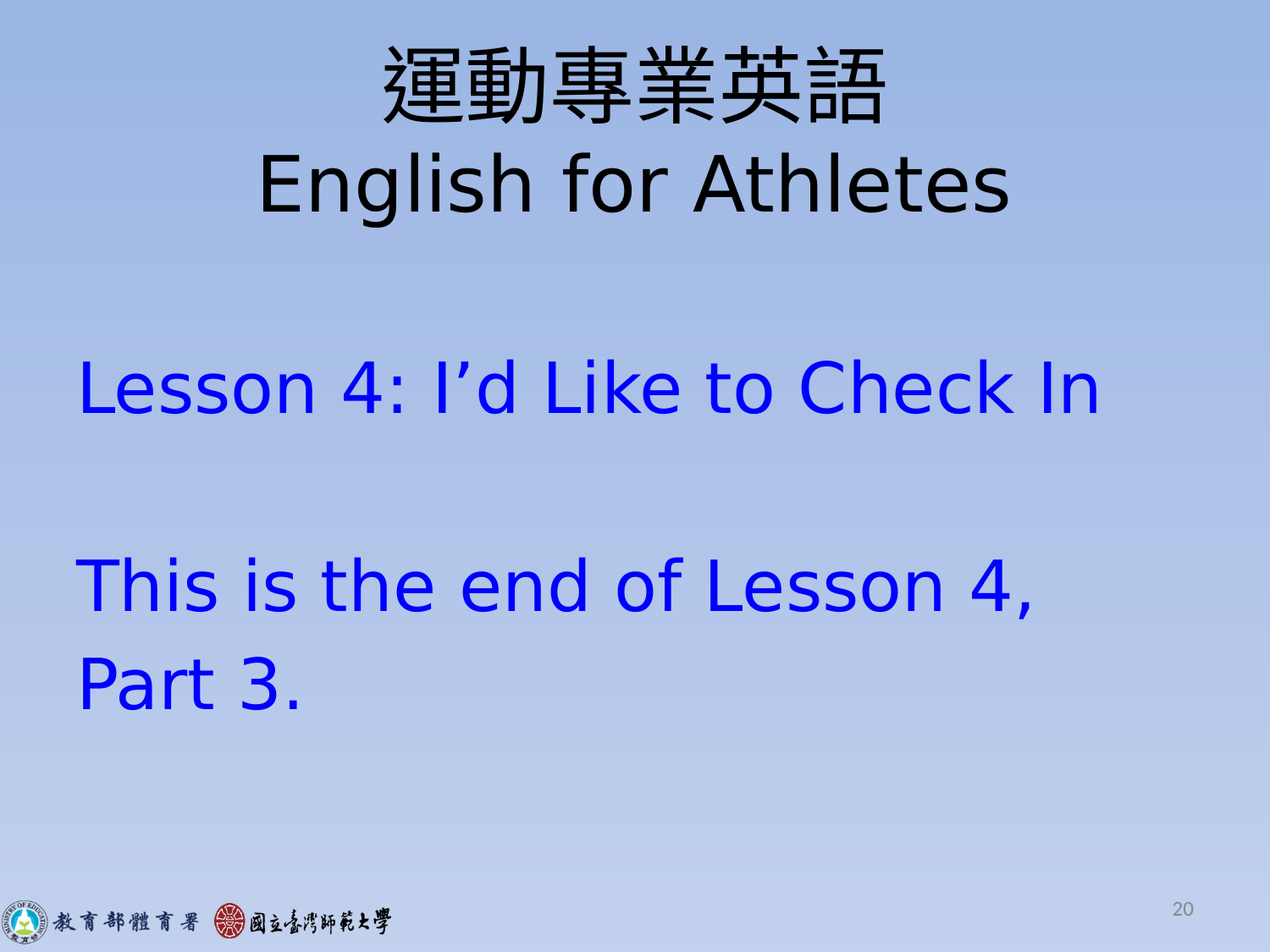

# 運動專業英語 English for Athletes

Lesson 4: I’d Like to Check In

This is the end of Lesson 4,
Part 3.

20